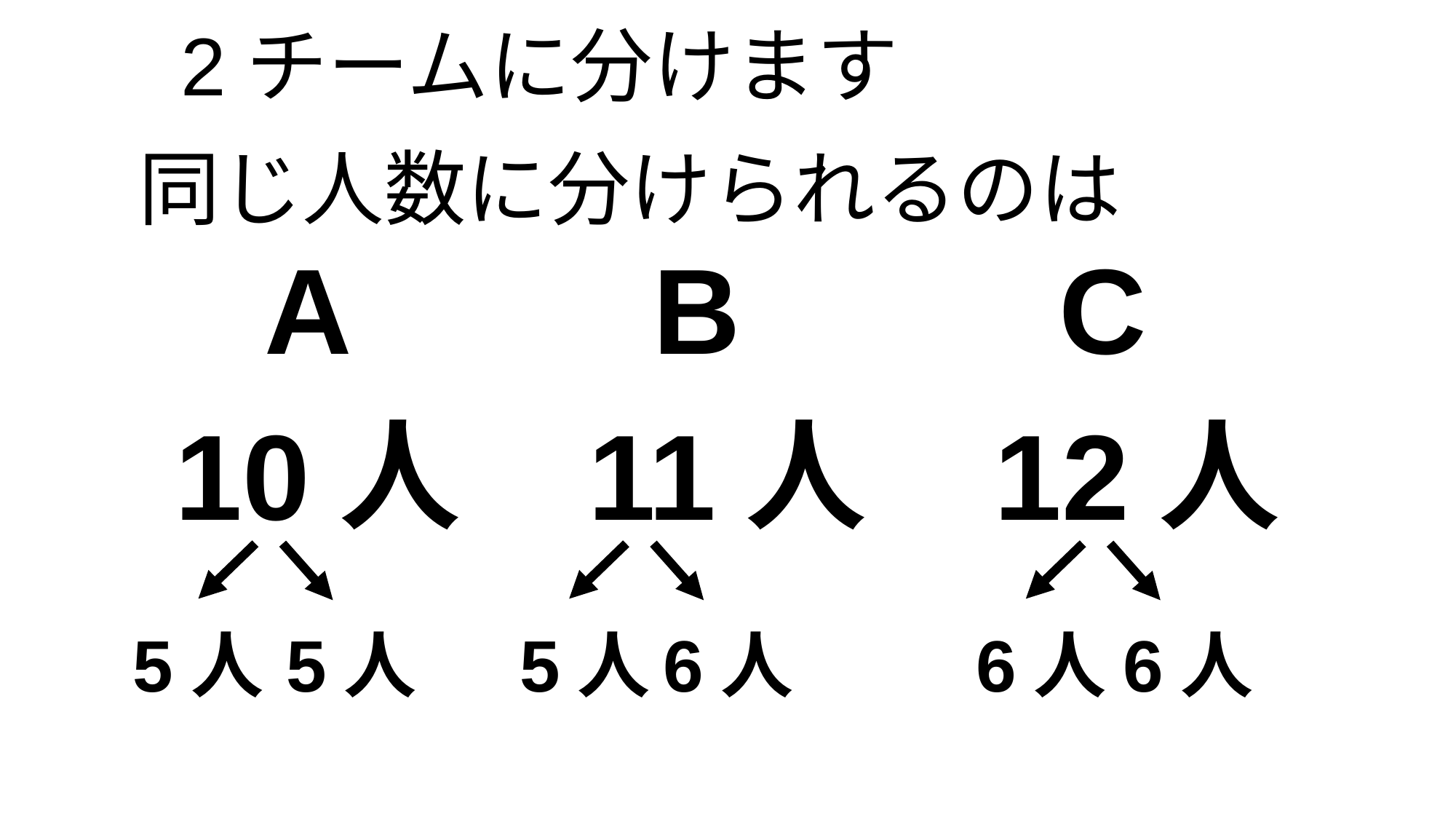

2チームに分けます
同じ人数に分けられるのは
A
B
C
10人
11人
12人
5人
5人
5人
6人
6人
6人